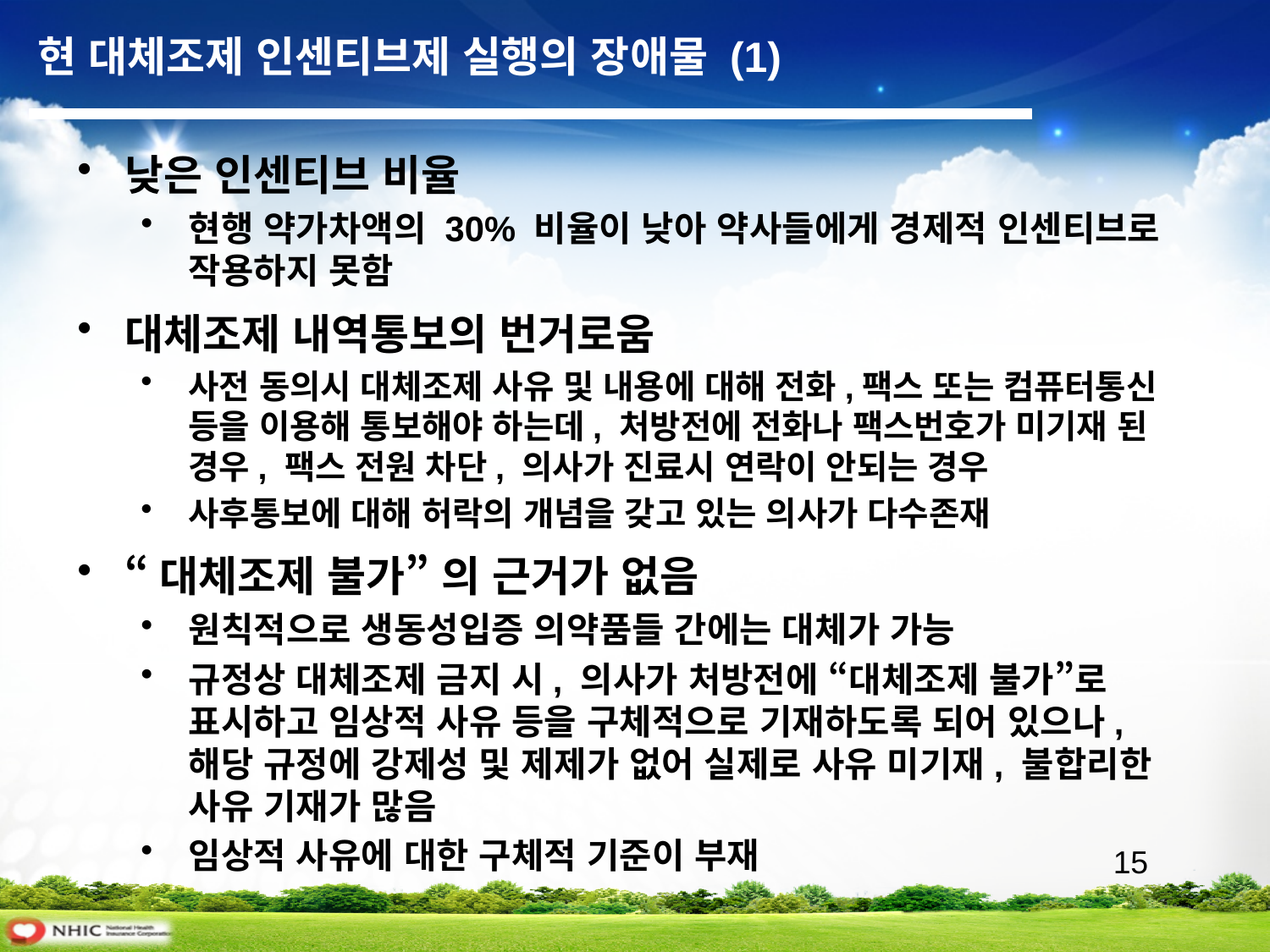

현 대체조제 인센티브제 실행의 장애물 (1)
낮은 인센티브 비율
현행 약가차액의 30% 비율이 낮아 약사들에게 경제적 인센티브로 작용하지 못함
대체조제 내역통보의 번거로움
사전 동의시 대체조제 사유 및 내용에 대해 전화,팩스 또는 컴퓨터통신 등을 이용해 통보해야 하는데, 처방전에 전화나 팩스번호가 미기재 된 경우, 팩스 전원 차단, 의사가 진료시 연락이 안되는 경우
사후통보에 대해 허락의 개념을 갖고 있는 의사가 다수존재
“대체조제 불가” 의 근거가 없음
원칙적으로 생동성입증 의약품들 간에는 대체가 가능
규정상 대체조제 금지 시, 의사가 처방전에 “대체조제 불가”로 표시하고 임상적 사유 등을 구체적으로 기재하도록 되어 있으나, 해당 규정에 강제성 및 제제가 없어 실제로 사유 미기재, 불합리한 사유 기재가 많음
임상적 사유에 대한 구체적 기준이 부재

                      15